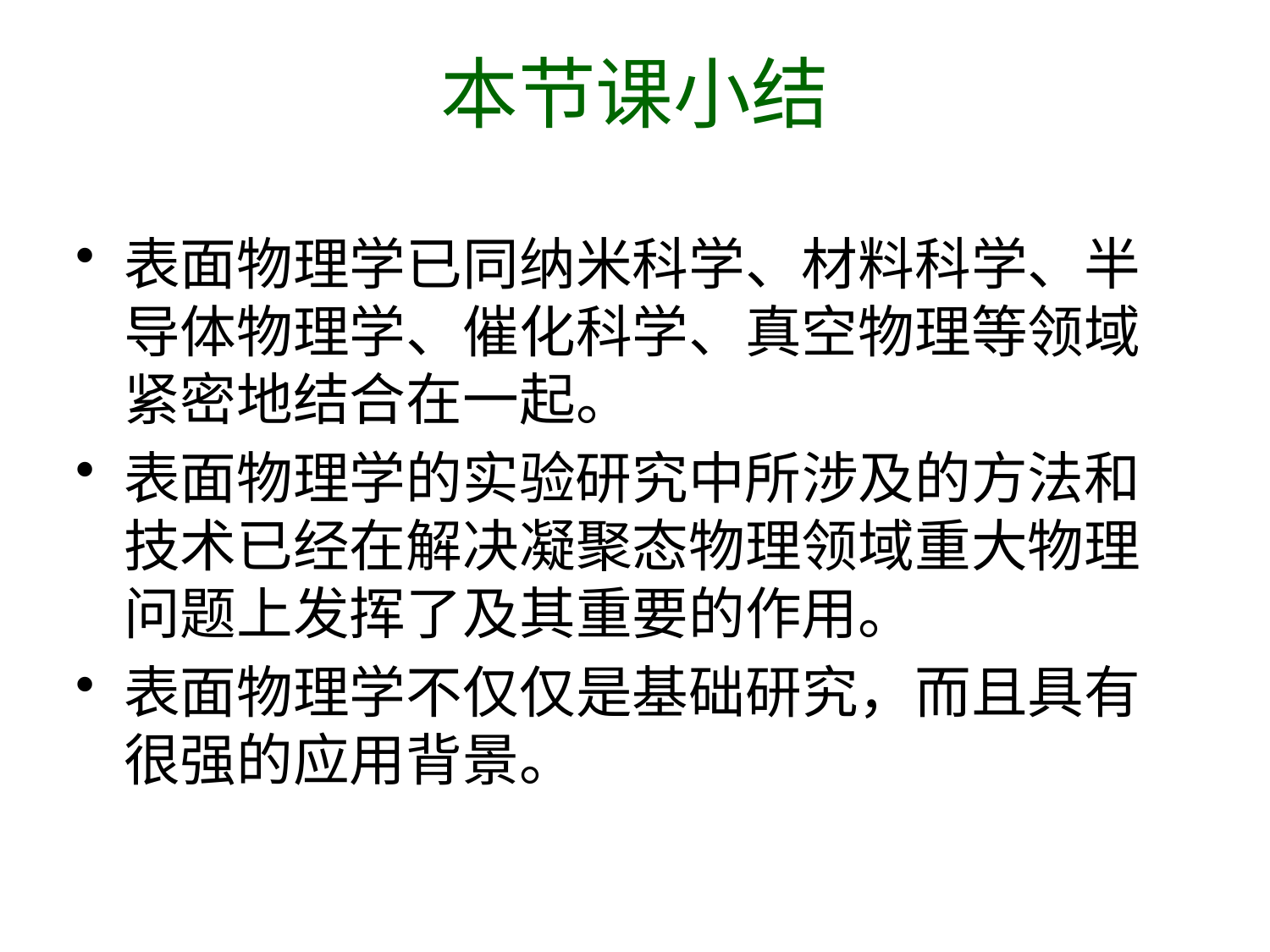

本节课小结
表面物理学已同纳米科学、材料科学、半导体物理学、催化科学、真空物理等领域紧密地结合在一起。
表面物理学的实验研究中所涉及的方法和技术已经在解决凝聚态物理领域重大物理问题上发挥了及其重要的作用。
表面物理学不仅仅是基础研究，而且具有很强的应用背景。